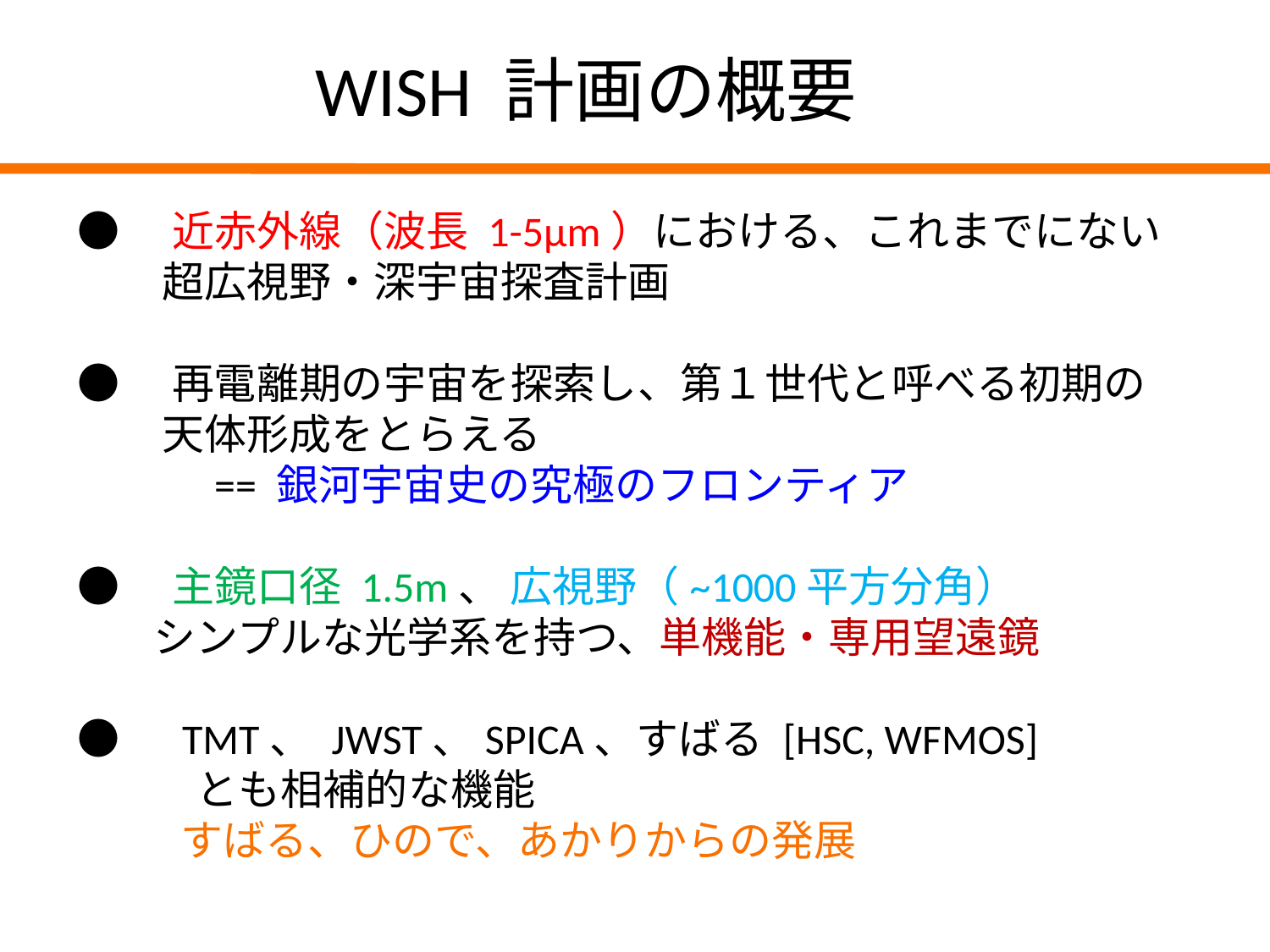

WISH 計画の概要
●　近赤外線（波長 1-5μm）における、これまでにない
　　超広視野・深宇宙探査計画

●　再電離期の宇宙を探索し、第１世代と呼べる初期の
　　天体形成をとらえる
　　　== 銀河宇宙史の究極のフロンティア

●　主鏡口径 1.5m、 広視野（~1000平方分角）
       シンプルな光学系を持つ、単機能・専用望遠鏡

●　TMT、 JWST、SPICA、すばる [HSC, WFMOS]
       　とも相補的な機能
　　  すばる、ひので、あかりからの発展